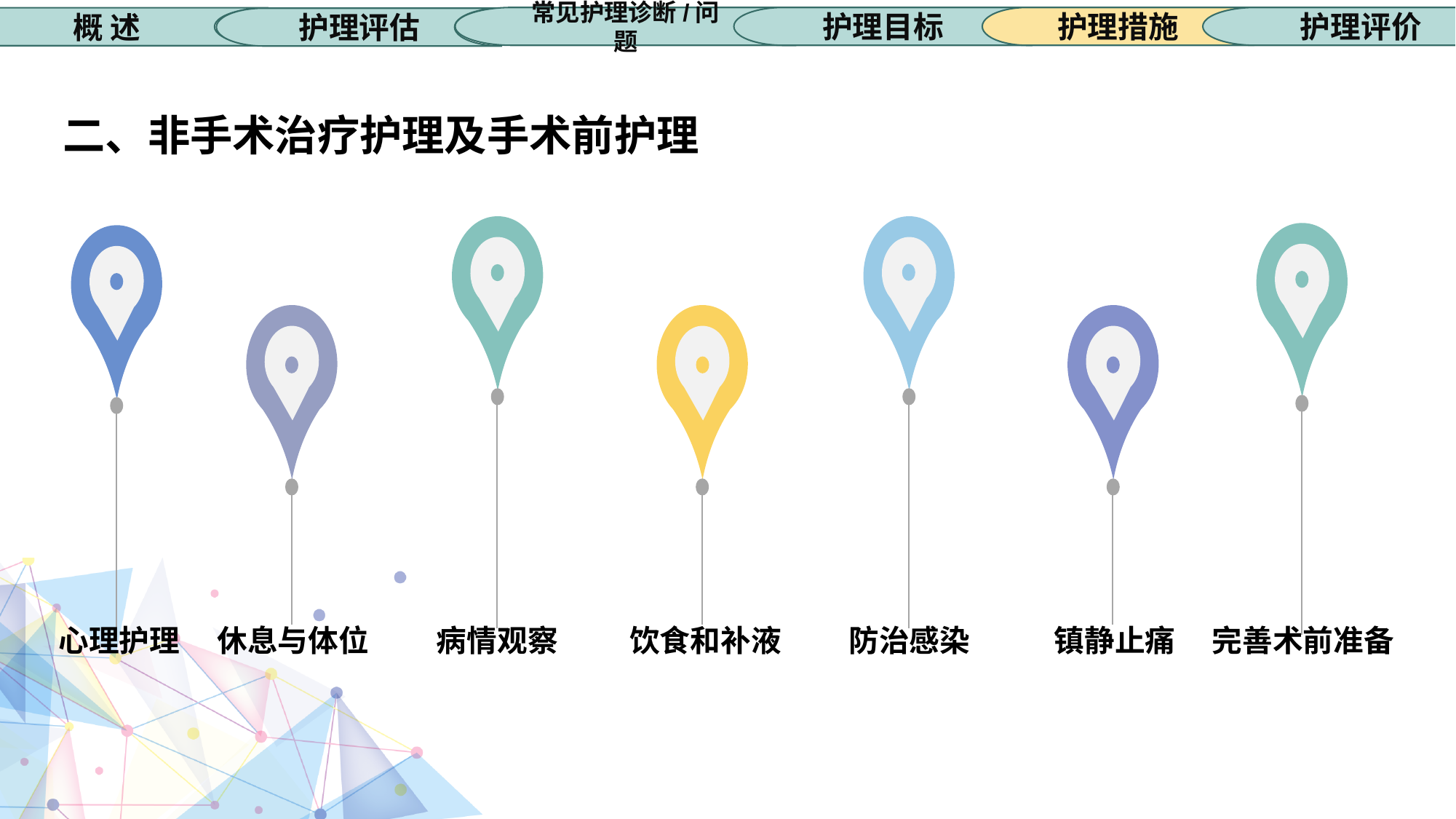

护理措施
常见护理诊断/问题
护理目标
护理评价
概 述
护理评估
二、非手术治疗护理及手术前护理

心理护理
休息与体位
病情观察
饮食和补液
防治感染
镇静止痛
完善术前准备